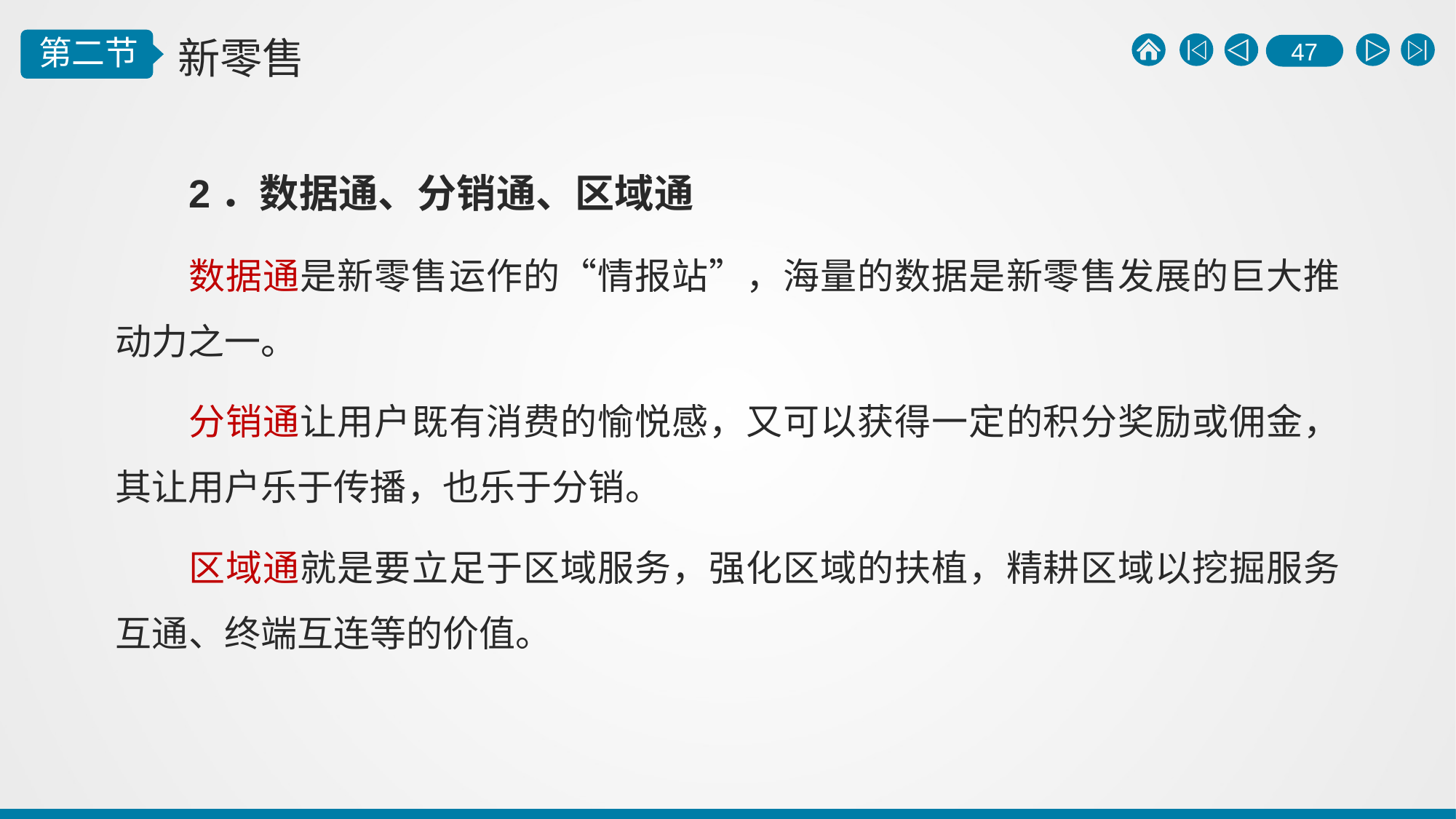

2．数据通、分销通、区域通
数据通是新零售运作的“情报站”，海量的数据是新零售发展的巨大推动力之一。
分销通让用户既有消费的愉悦感，又可以获得一定的积分奖励或佣金，其让用户乐于传播，也乐于分销。
区域通就是要立足于区域服务，强化区域的扶植，精耕区域以挖掘服务互通、终端互连等的价值。